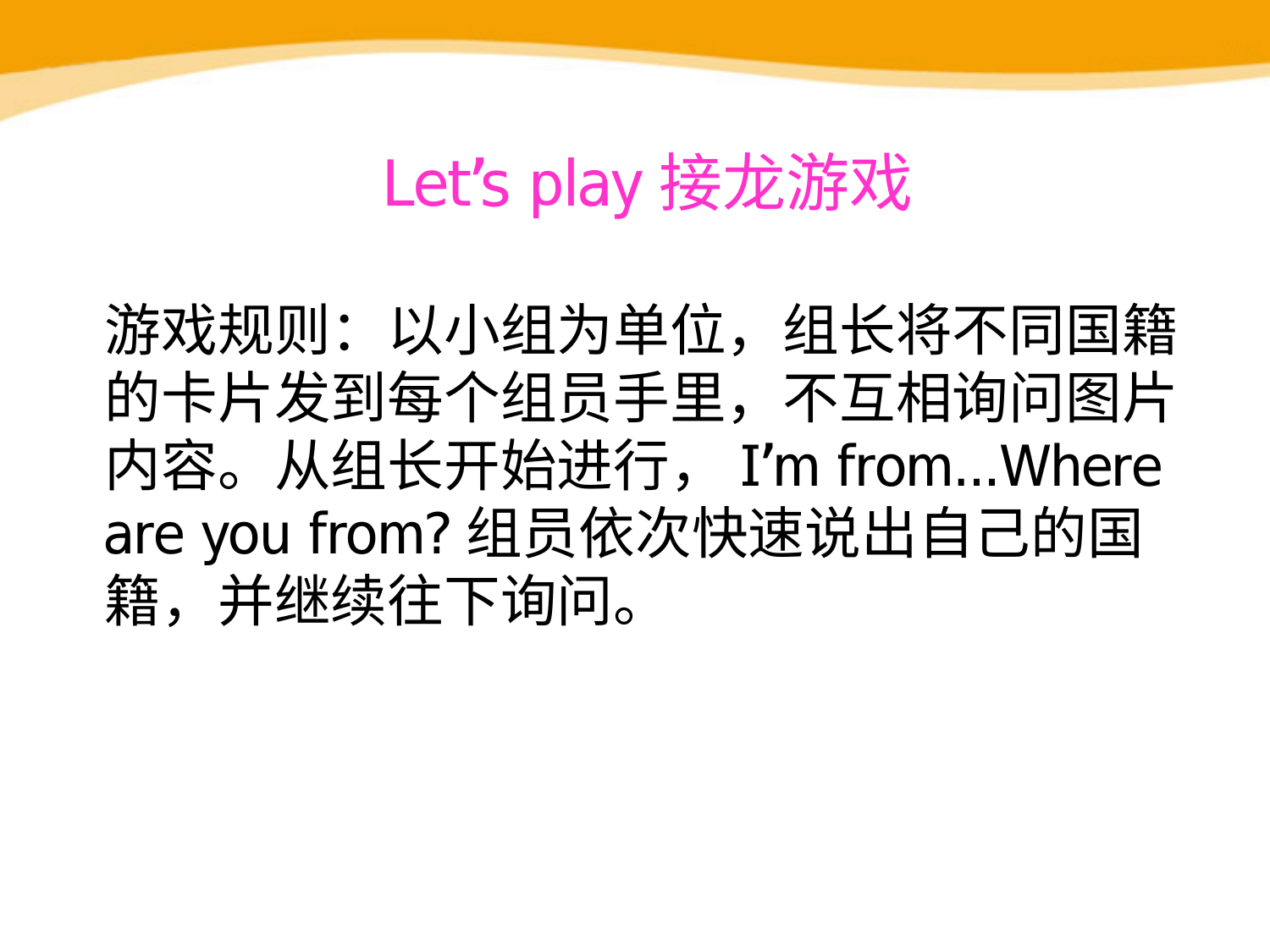

Let’s play接龙游戏

游戏规则：以小组为单位，组长将不同国籍的卡片发到每个组员手里，不互相询问图片内容。从组长开始进行，I’m from…Where are you from?组员依次快速说出自己的国籍，并继续往下询问。